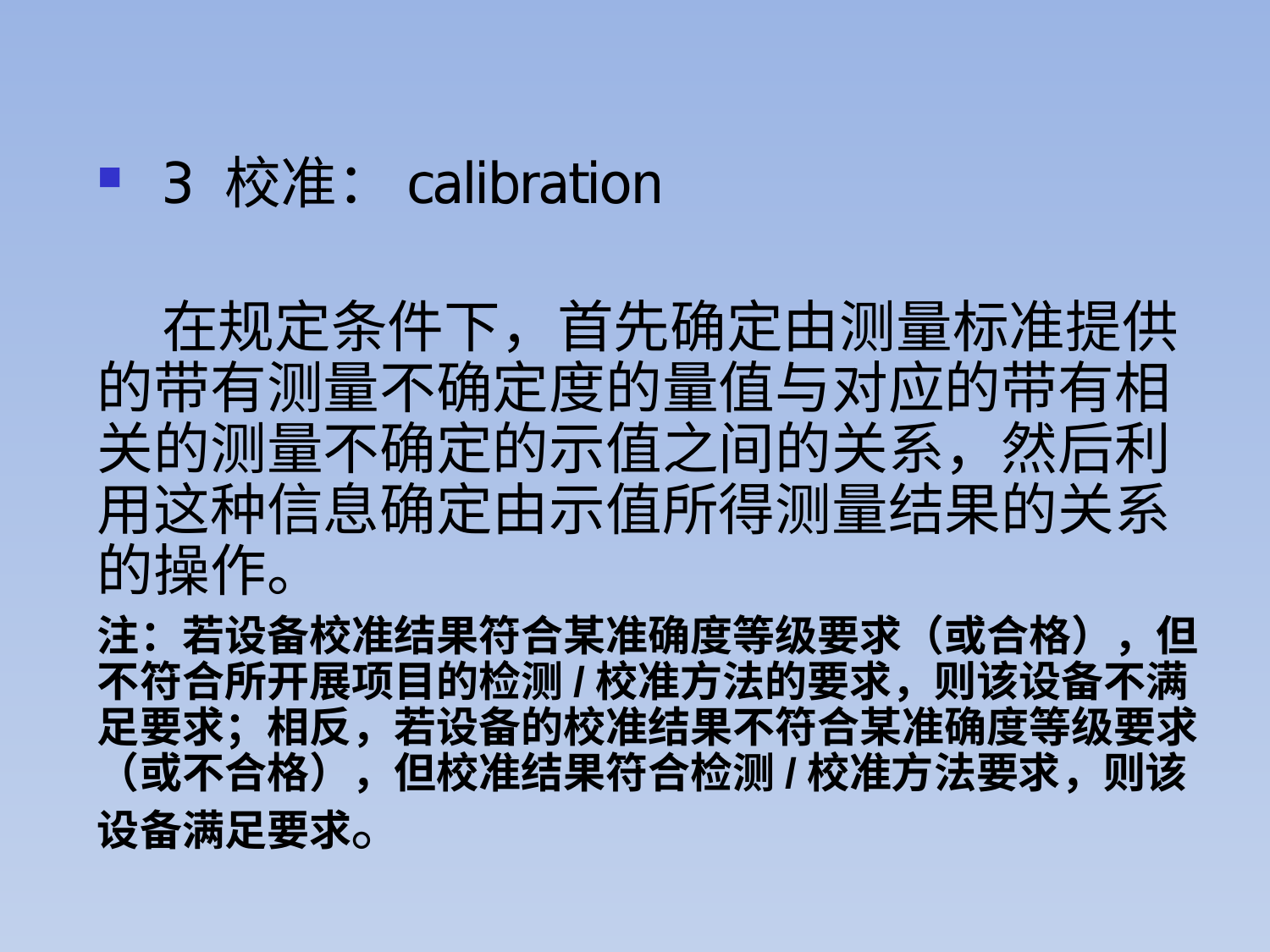

3 校准：calibration

    在规定条件下，首先确定由测量标准提供的带有测量不确定度的量值与对应的带有相关的测量不确定的示值之间的关系，然后利用这种信息确定由示值所得测量结果的关系的操作。
注：若设备校准结果符合某准确度等级要求（或合格），但不符合所开展项目的检测/校准方法的要求，则该设备不满足要求；相反，若设备的校准结果不符合某准确度等级要求（或不合格），但校准结果符合检测/校准方法要求，则该设备满足要求。